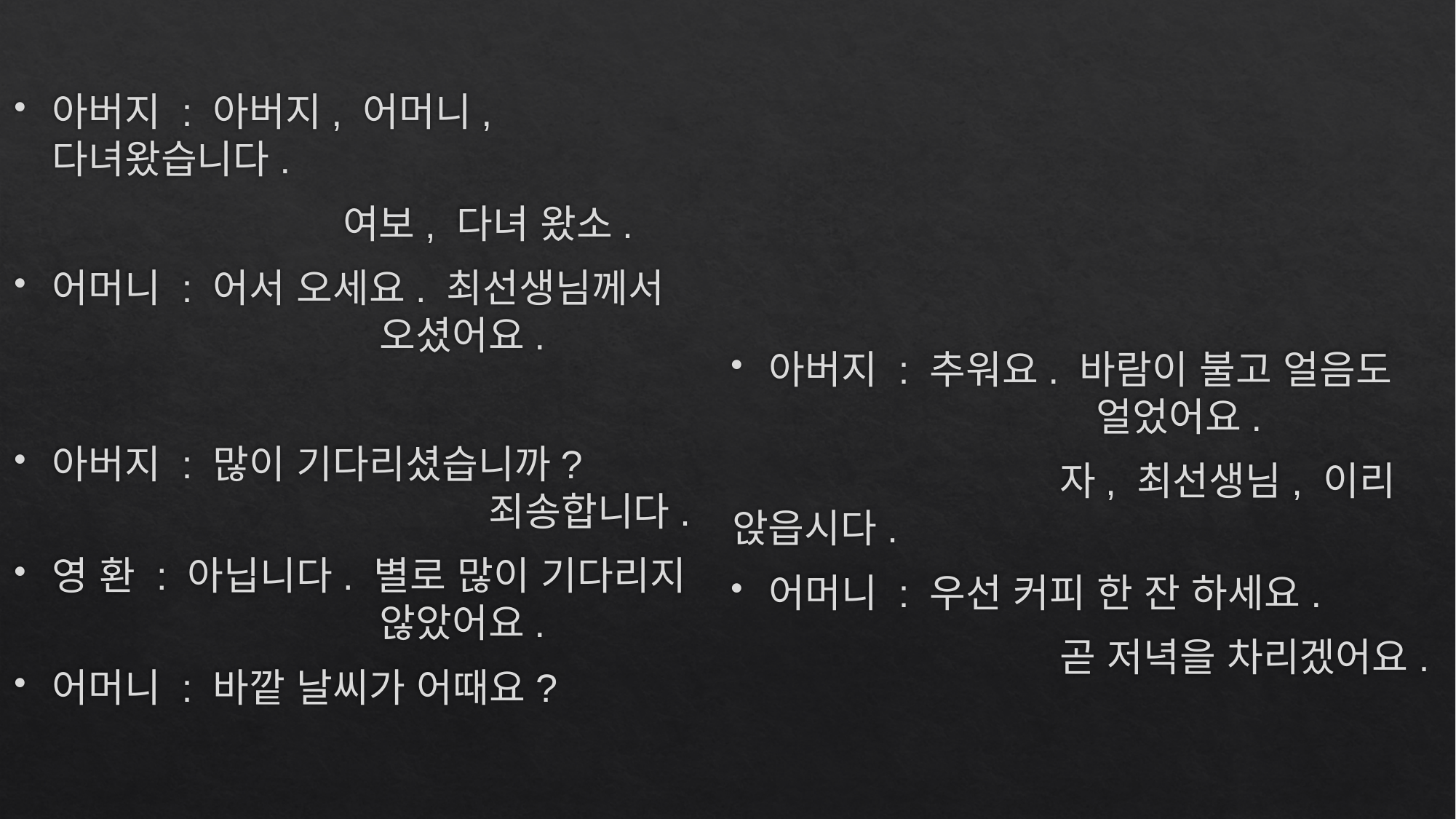

아버지 : 아버지, 어머니, 다녀왔습니다.
			여보, 다녀 왔소.
어머니 : 어서 오세요. 최선생님께서 				오셨어요.

아버지 : 많이 기다리셨습니까? 						죄송합니다.
영 환 : 아닙니다. 별로 많이 기다리지 				않았어요.
어머니 : 바깥 날씨가 어때요?

아버지 : 추워요. 바람이 불고 얼음도 				얼었어요.
			자, 최선생님, 이리 앉읍시다.
어머니 : 우선 커피 한 잔 하세요.
			곧 저녁을 차리겠어요.